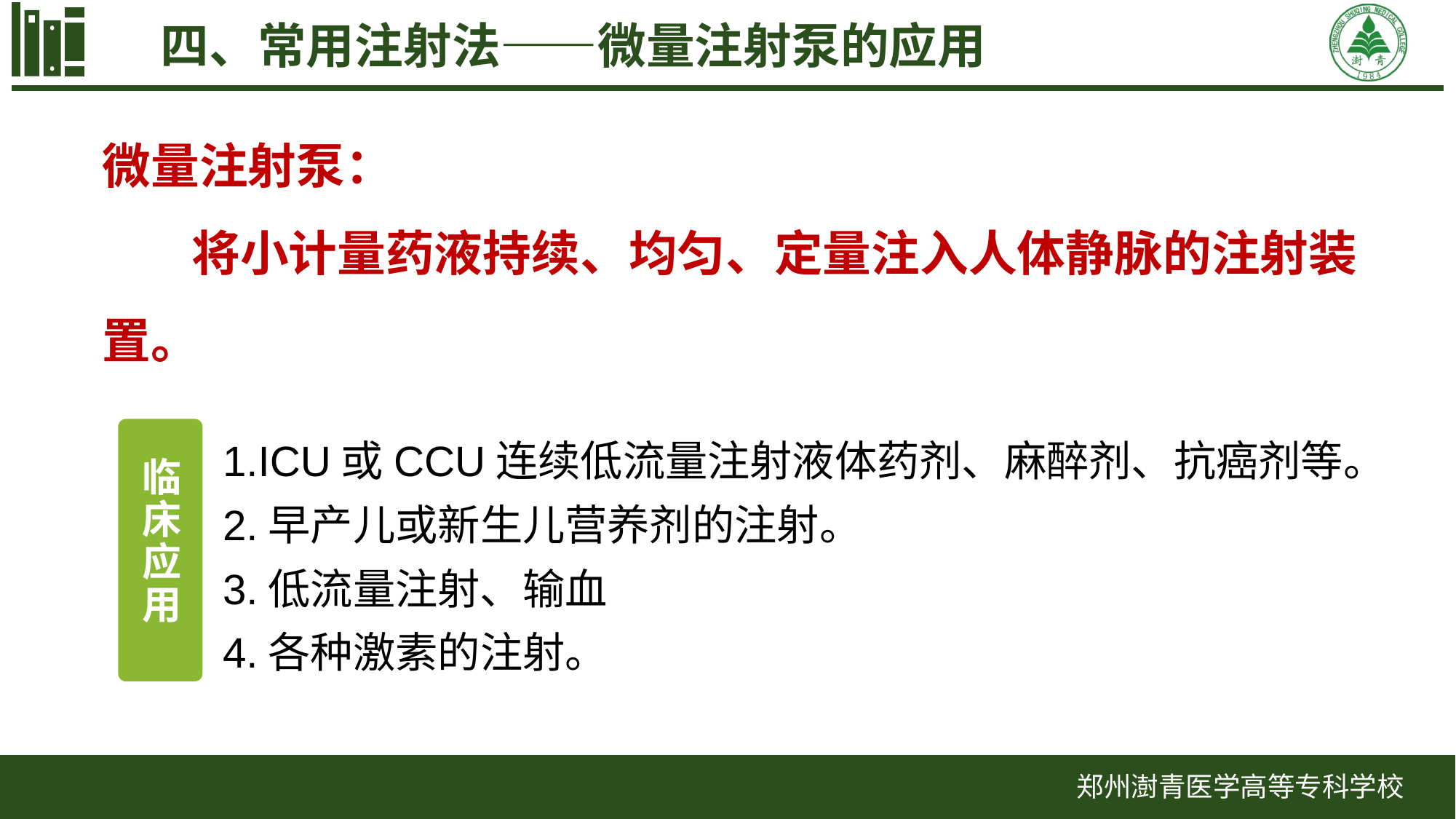

四、常用注射法——微量注射泵的应用
微量注射泵：
       将小计量药液持续、均匀、定量注入人体静脉的注射装置。
1.ICU或CCU连续低流量注射液体药剂、麻醉剂、抗癌剂等。
2.早产儿或新生儿营养剂的注射。
3.低流量注射、输血
4.各种激素的注射。

临床应用
郑州澍青医学高等专科学校